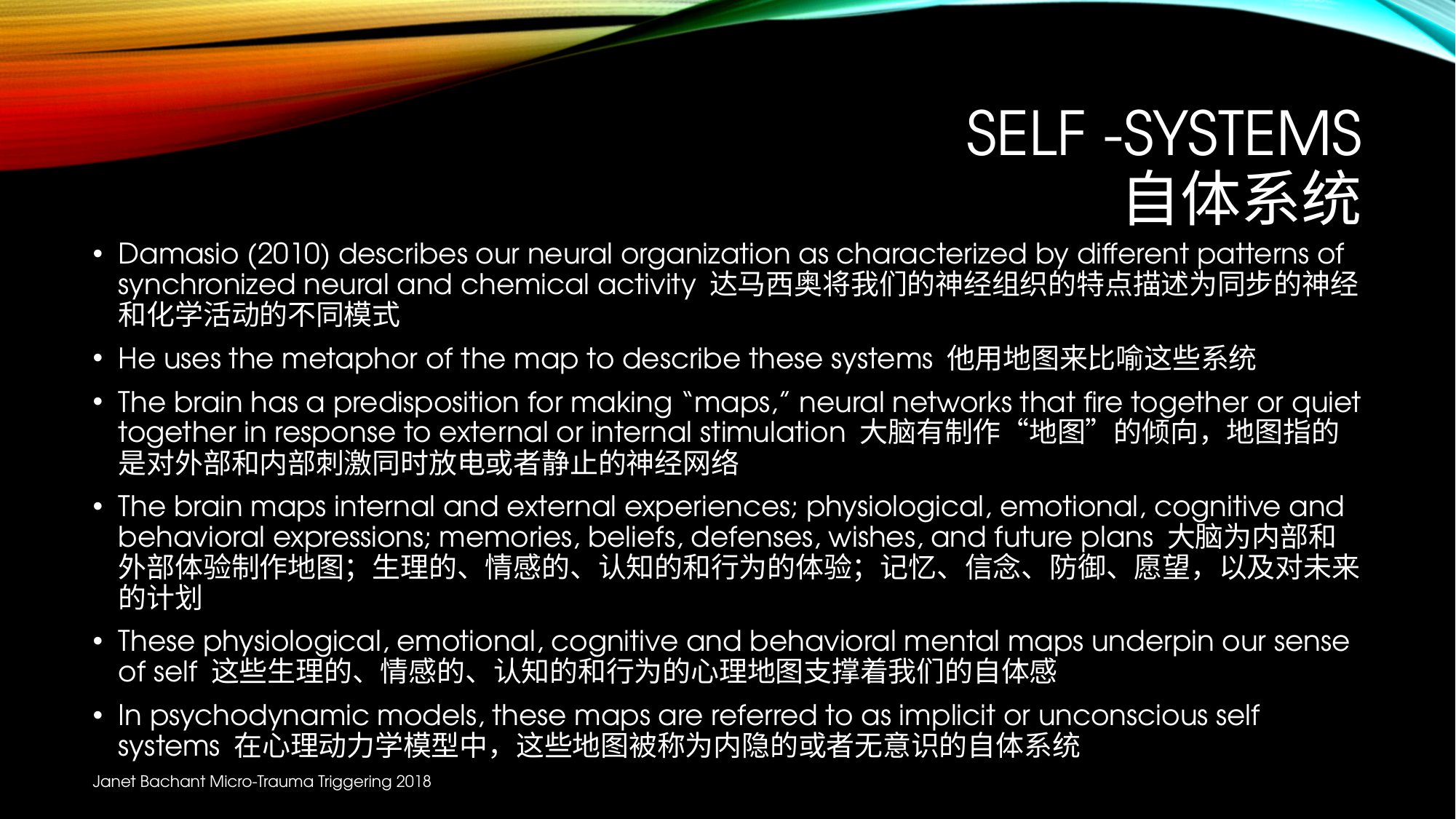

# Self -Systems 自体系统
Damasio (2010) describes our neural organization as characterized by different patterns of synchronized neural and chemical activity 达马西奥将我们的神经组织的特点描述为同步的神经和化学活动的不同模式
He uses the metaphor of the map to describe these systems 他用地图来比喻这些系统
The brain has a predisposition for making “maps,” neural networks that fire together or quiet together in response to external or internal stimulation 大脑有制作“地图”的倾向，地图指的是对外部和内部刺激同时放电或者静止的神经网络
The brain maps internal and external experiences; physiological, emotional, cognitive and behavioral expressions; memories, beliefs, defenses, wishes, and future plans 大脑为内部和外部体验制作地图；生理的、情感的、认知的和行为的体验；记忆、信念、防御、愿望，以及对未来的计划
These physiological, emotional, cognitive and behavioral mental maps underpin our sense of self 这些生理的、情感的、认知的和行为的心理地图支撑着我们的自体感
In psychodynamic models, these maps are referred to as implicit or unconscious self systems 在心理动力学模型中，这些地图被称为内隐的或者无意识的自体系统
Janet Bachant Micro-Trauma Triggering 2018